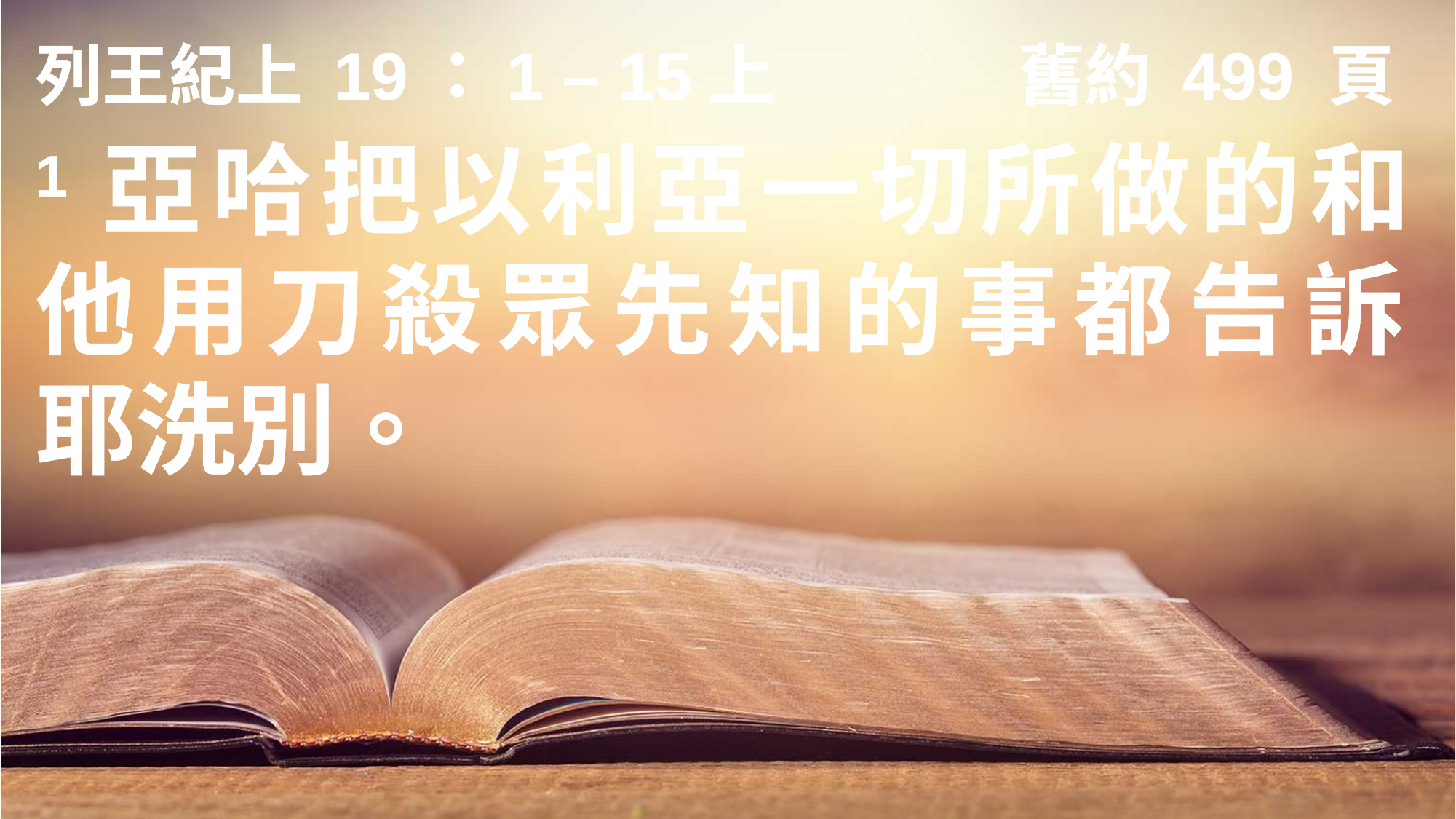

列王紀上 19：1 – 15上			舊約 499 頁
1亞哈把以利亞一切所做的和
他用刀殺眾先知的事都告訴
耶洗別。